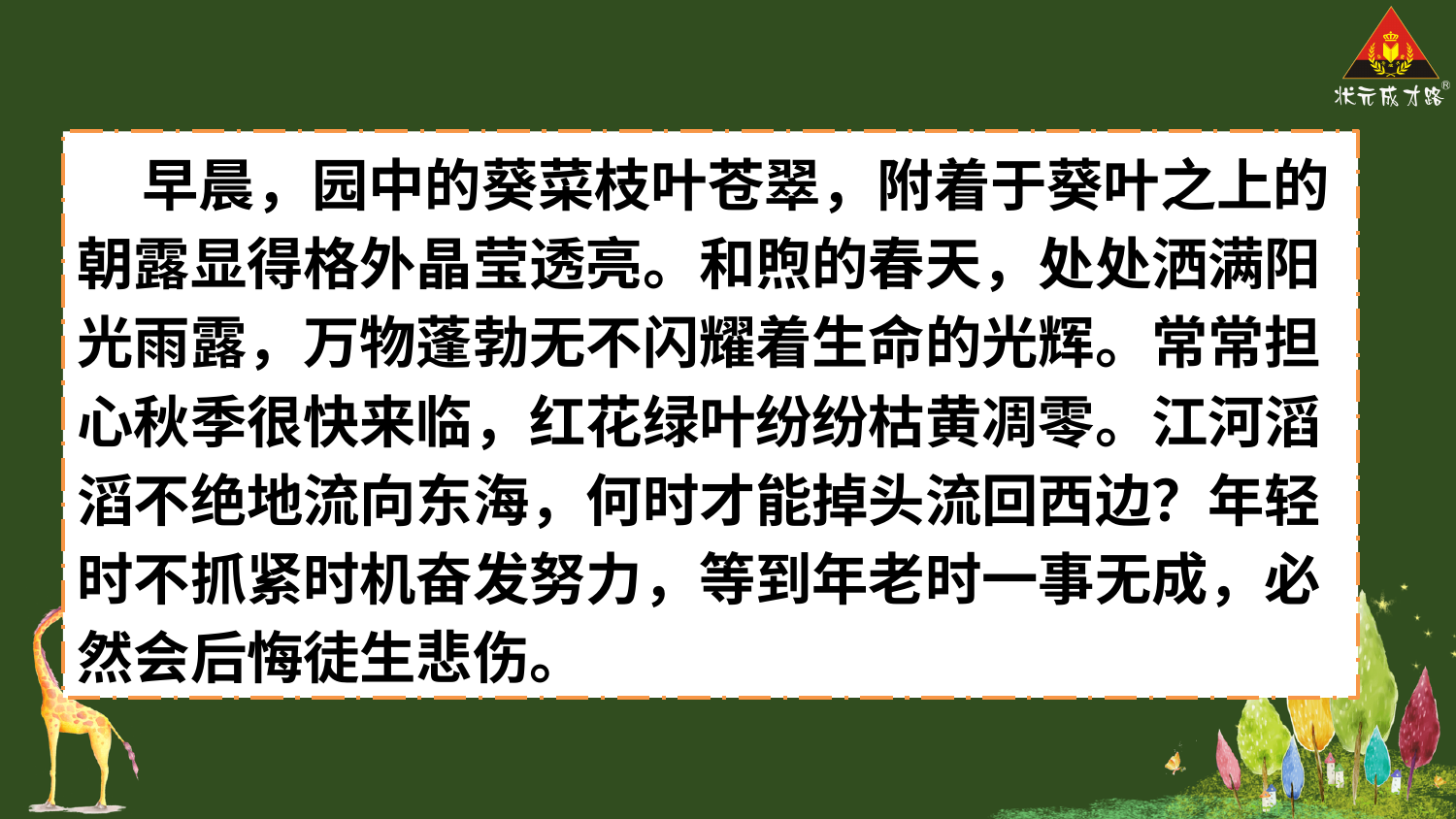

早晨，园中的葵菜枝叶苍翠，附着于葵叶之上的朝露显得格外晶莹透亮。和煦的春天，处处洒满阳光雨露，万物蓬勃无不闪耀着生命的光辉。常常担心秋季很快来临，红花绿叶纷纷枯黄凋零。江河滔滔不绝地流向东海，何时才能掉头流回西边？年轻时不抓紧时机奋发努力，等到年老时一事无成，必然会后悔徒生悲伤。